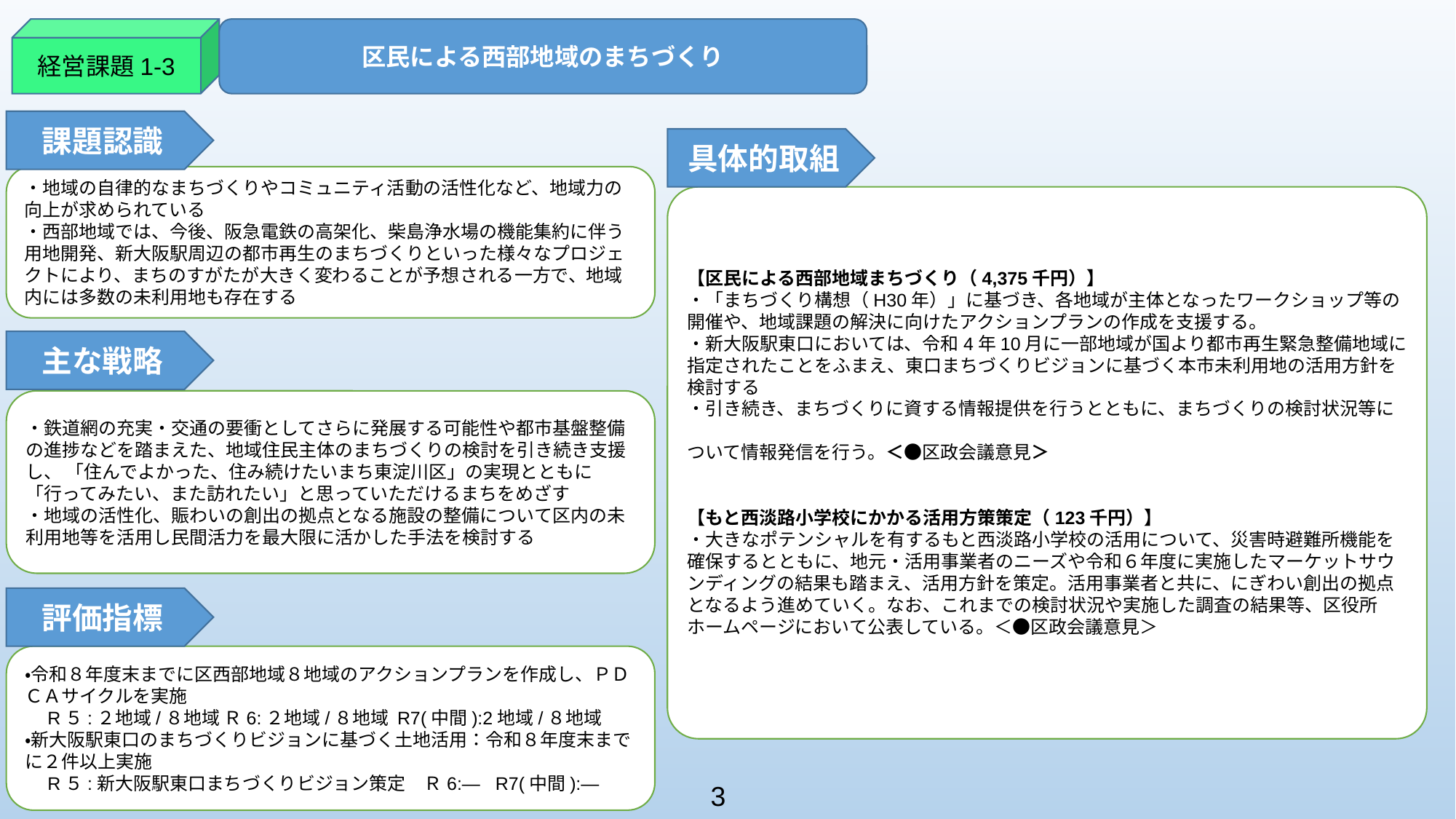

経営課題1-3
区民による西部地域のまちづくり
課題認識
具体的取組
・地域の自律的なまちづくりやコミュニティ活動の活性化など、地域力の向上が求められている
・西部地域では、今後、阪急電鉄の高架化、柴島浄水場の機能集約に伴う用地開発、新大阪駅周辺の都市再生のまちづくりといった様々なプロジェクトにより、まちのすがたが大きく変わることが予想される一方で、地域内には多数の未利用地も存在する
【区民による西部地域まちづくり（4,375千円）】
・「まちづくり構想（H30年）」に基づき、各地域が主体となったワークショップ等の開催や、地域課題の解決に向けたアクションプランの作成を支援する。
・新大阪駅東口においては、令和4年10月に一部地域が国より都市再生緊急整備地域に指定されたことをふまえ、東口まちづくりビジョンに基づく本市未利用地の活用方針を検討する
・引き続き、まちづくりに資する情報提供を行うとともに、まちづくりの検討状況等に
ついて情報発信を行う。＜●区政会議意見＞

【もと西淡路小学校にかかる活用方策策定（123千円）】
・大きなポテンシャルを有するもと西淡路小学校の活用について、災害時避難所機能を確保するとともに、地元・活用事業者のニーズや令和６年度に実施したマーケットサウンディングの結果も踏まえ、活用方針を策定。活用事業者と共に、にぎわい創出の拠点となるよう進めていく。なお、これまでの検討状況や実施した調査の結果等、区役所ホームページにおいて公表している。＜●区政会議意見＞

主な戦略
・鉄道網の充実・交通の要衝としてさらに発展する可能性や都市基盤整備の進捗などを踏まえた、地域住民主体のまちづくりの検討を引き続き支援し、 「住んでよかった、住み続けたいまち東淀川区」の実現とともに「行ってみたい、また訪れたい」と思っていただけるまちをめざす
・地域の活性化、賑わいの創出の拠点となる施設の整備について区内の未利用地等を活用し民間活力を最大限に活かした手法を検討する
評価指標
・令和８年度末までに区西部地域８地域のアクションプランを作成し、ＰＤＣＡサイクルを実施
　R５:２地域/８地域 Ｒ6:２地域/８地域 R7(中間):2地域/８地域
・新大阪駅東口のまちづくりビジョンに基づく土地活用：令和８年度末までに２件以上実施
　R５:新大阪駅東口まちづくりビジョン策定　Ｒ6:―   R7(中間):―
3